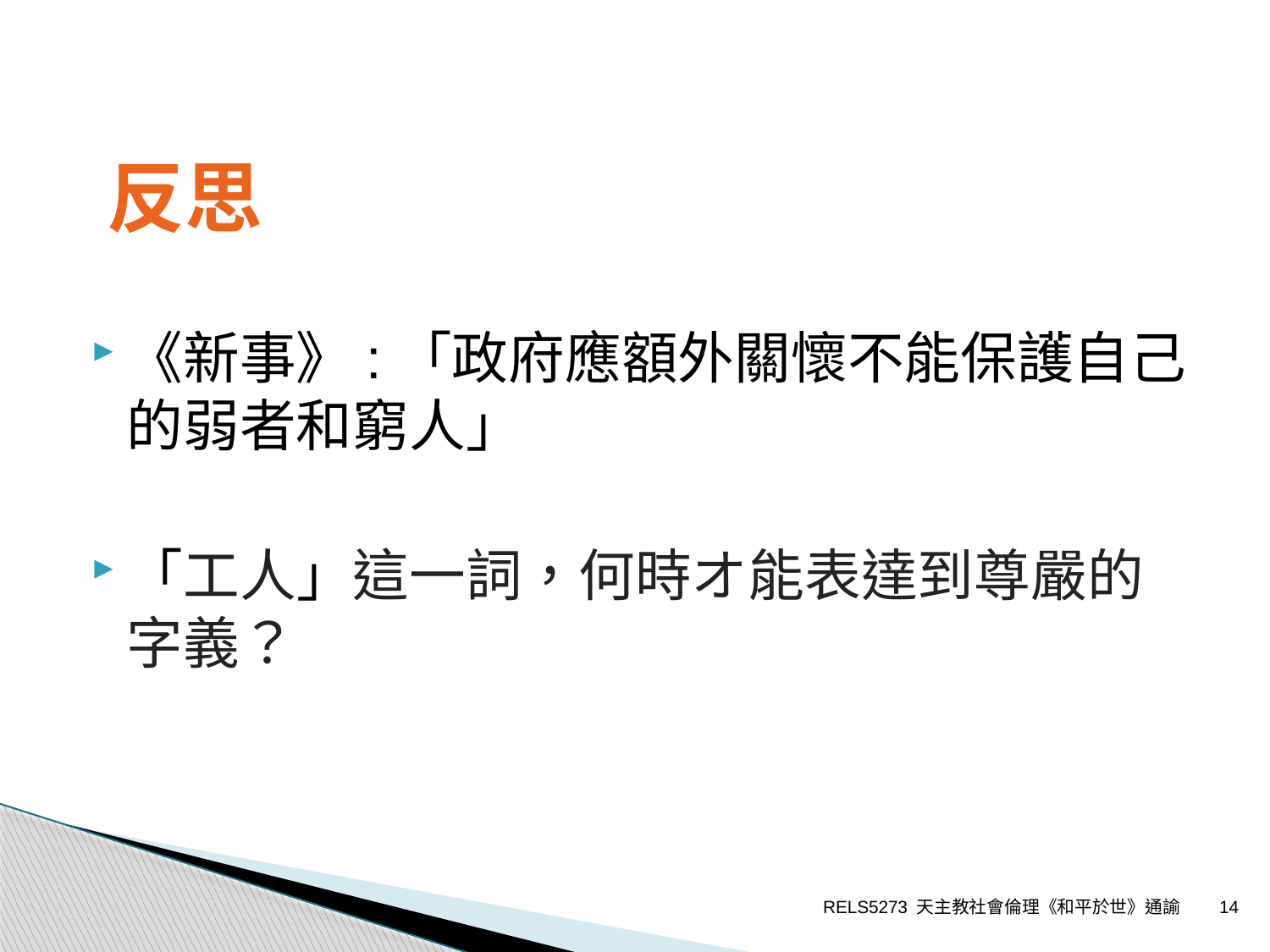

# 反思
《新事》:「政府應額外關懷不能保護自己的弱者和窮人」

「工人」這一詞，何時オ能表達到尊嚴的字義？

RELS5273 天主教社會倫理《和平於世》通諭
14